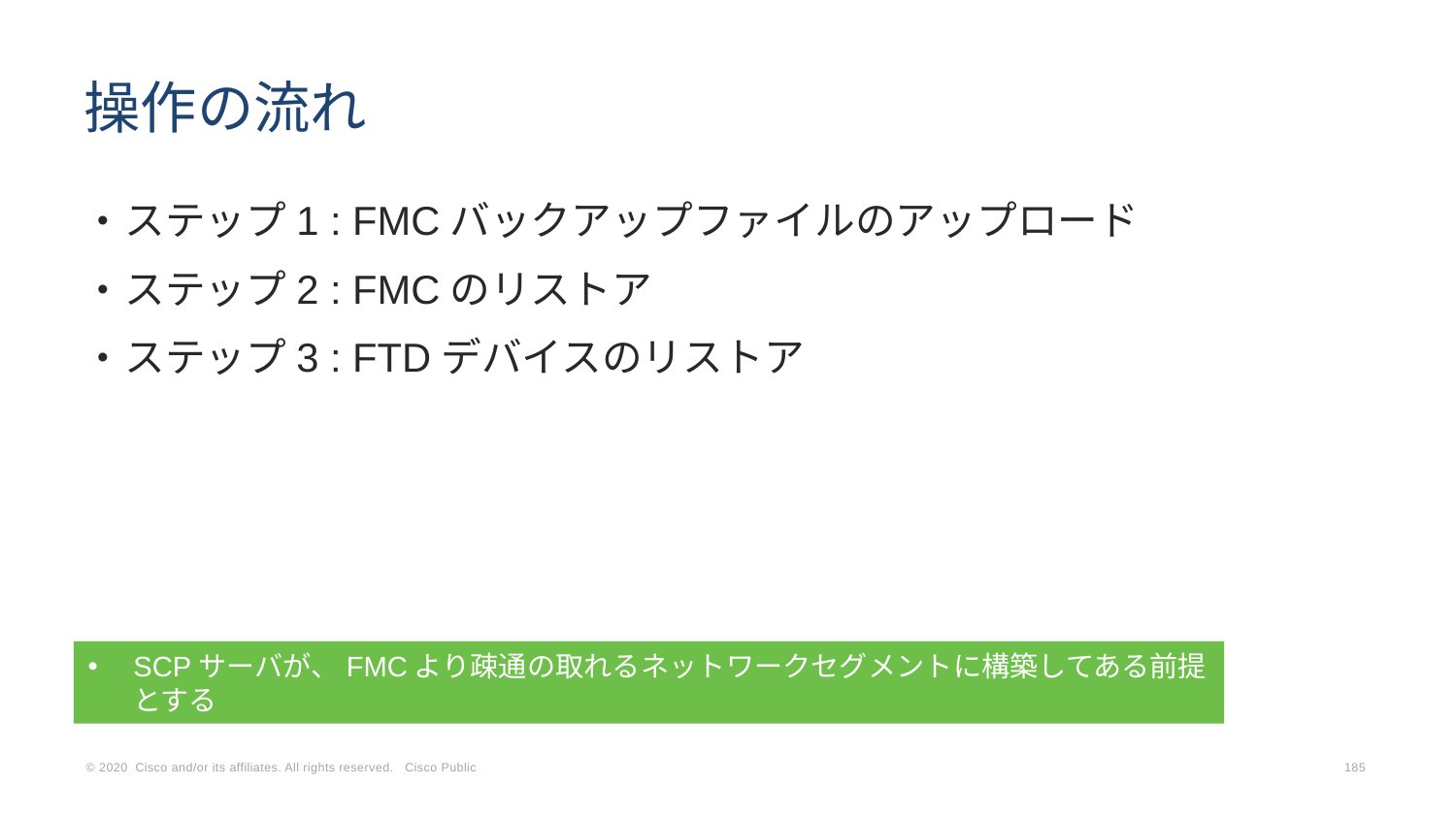

# 操作の流れ
ステップ1 : FMCバックアップファイルのアップロード
ステップ2 : FMCのリストア
ステップ3 : FTDデバイスのリストア
SCPサーバが、FMCより疎通の取れるネットワークセグメントに構築してある前提とする